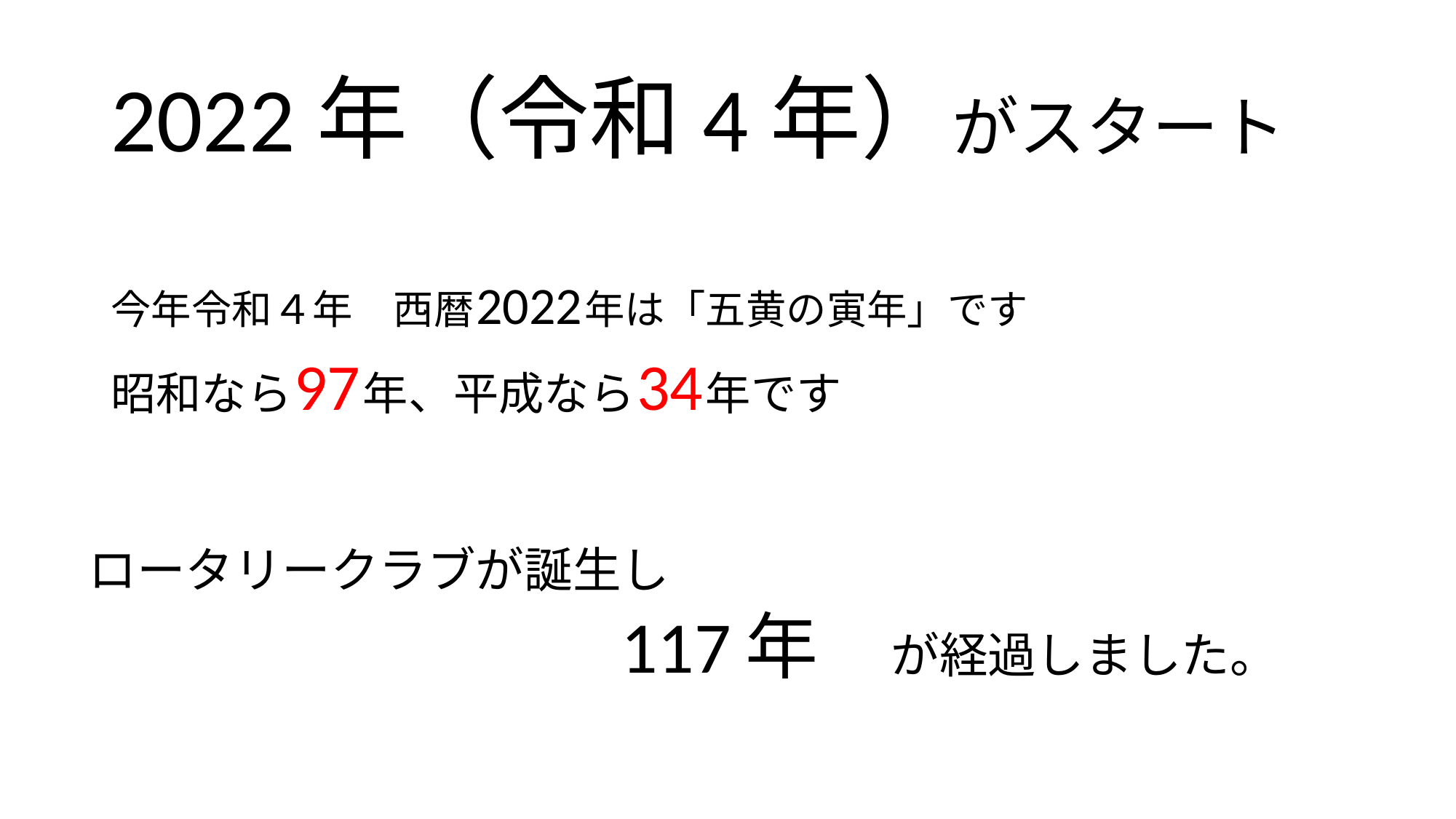

# 2022年（令和4年）がスタート
今年令和４年　西暦2022年は「五黄の寅年」です

昭和なら97年、平成なら34年です
ロータリークラブが誕生し
　　　　　　　　　　　　117年　が経過しました。